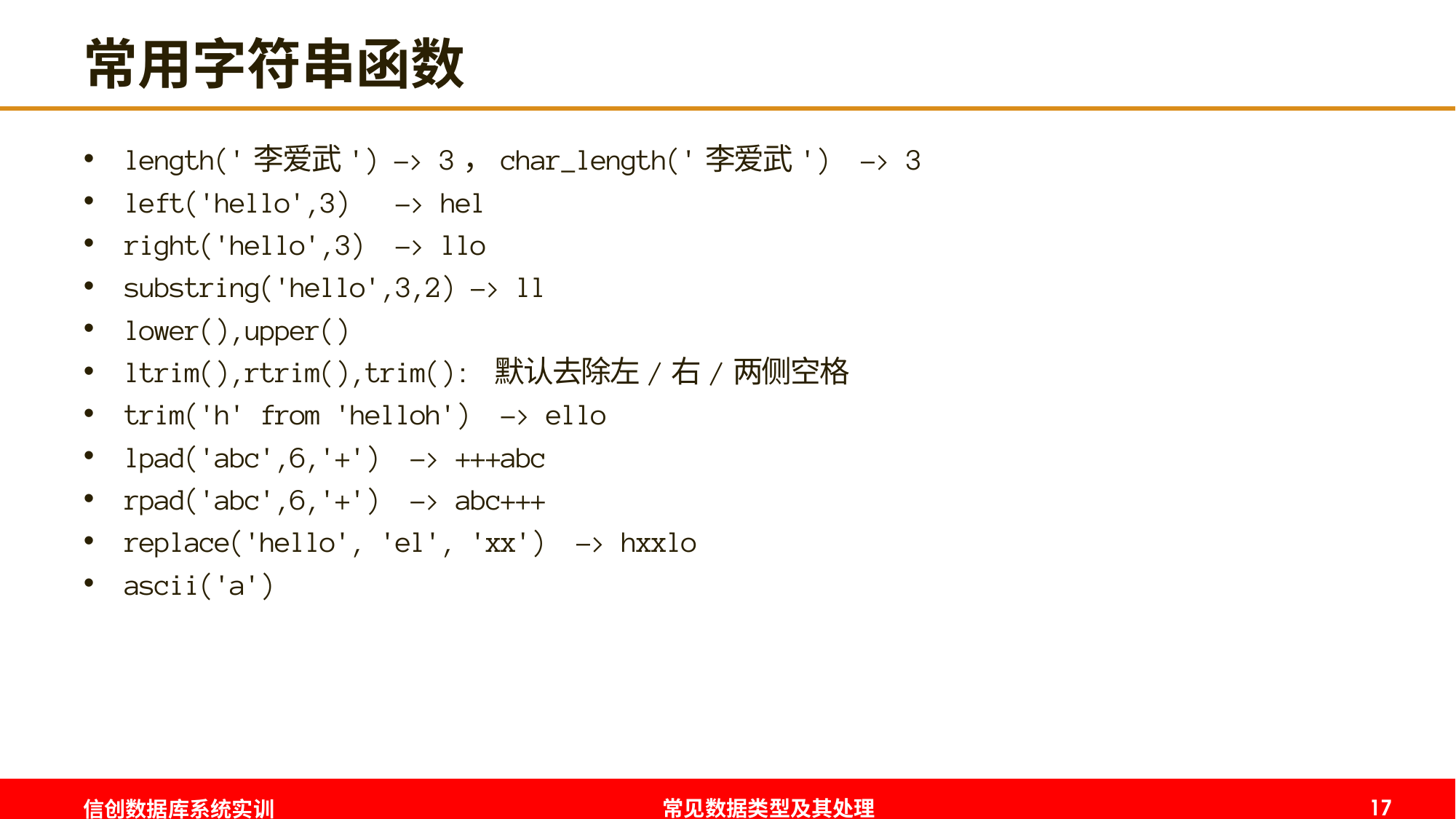

# 常用字符串函数
length('李爱武') -> 3，char_length('李爱武')  -> 3
left('hello',3)   -> hel
right('hello',3)  -> llo
substring('hello',3,2) -> ll
lower(),upper()
ltrim(),rtrim(),trim(): 默认去除左/右/两侧空格
trim('h' from 'helloh')  -> ello
lpad('abc',6,'+')  -> +++abc
rpad('abc',6,'+')  -> abc+++
replace('hello', 'el', 'xx')  -> hxxlo
ascii('a')